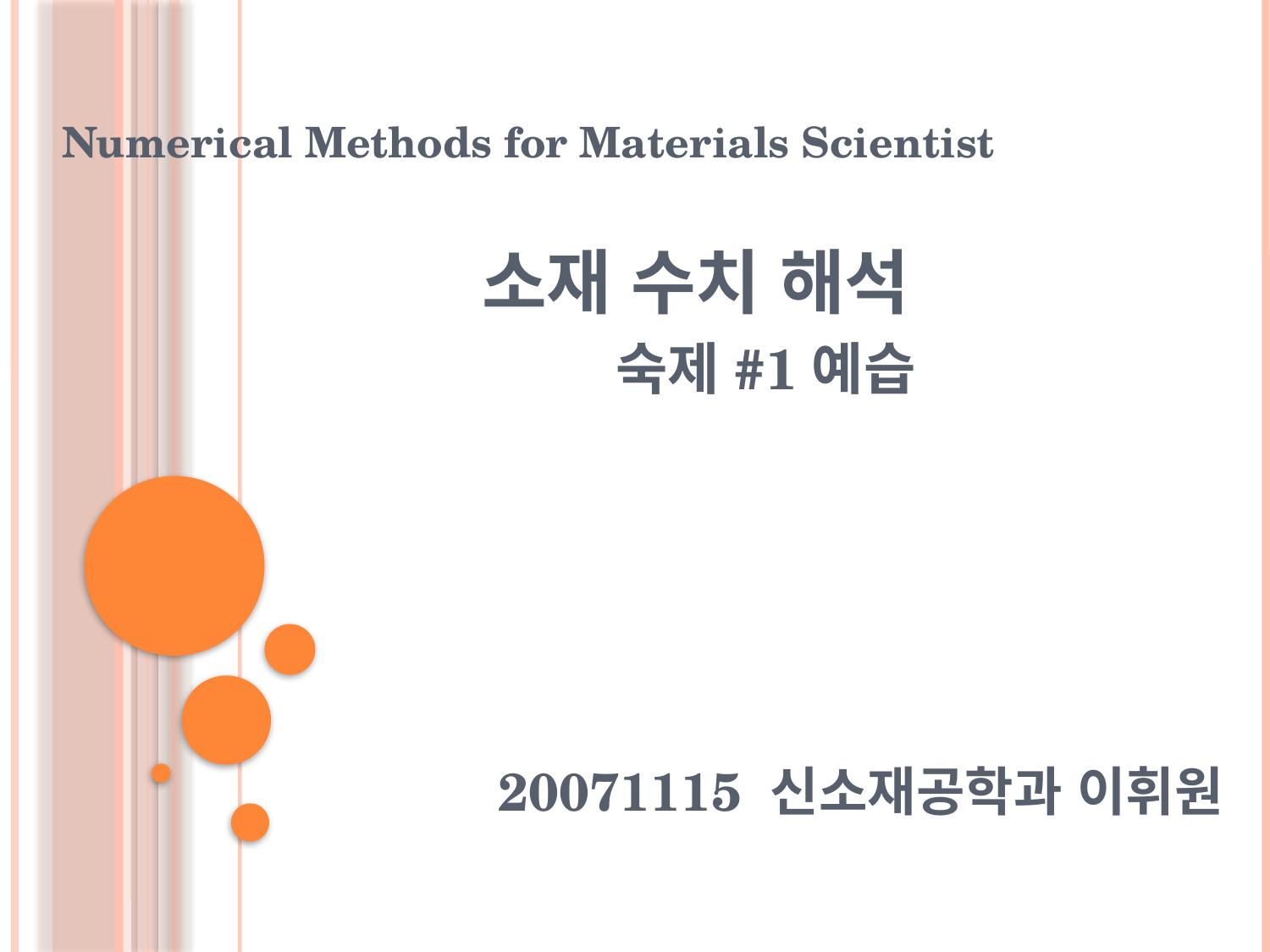

Numerical Methods for Materials Scientist

			   소재 수치 해석
				   숙제#1예습

# 20071115 신소재공학과 이휘원